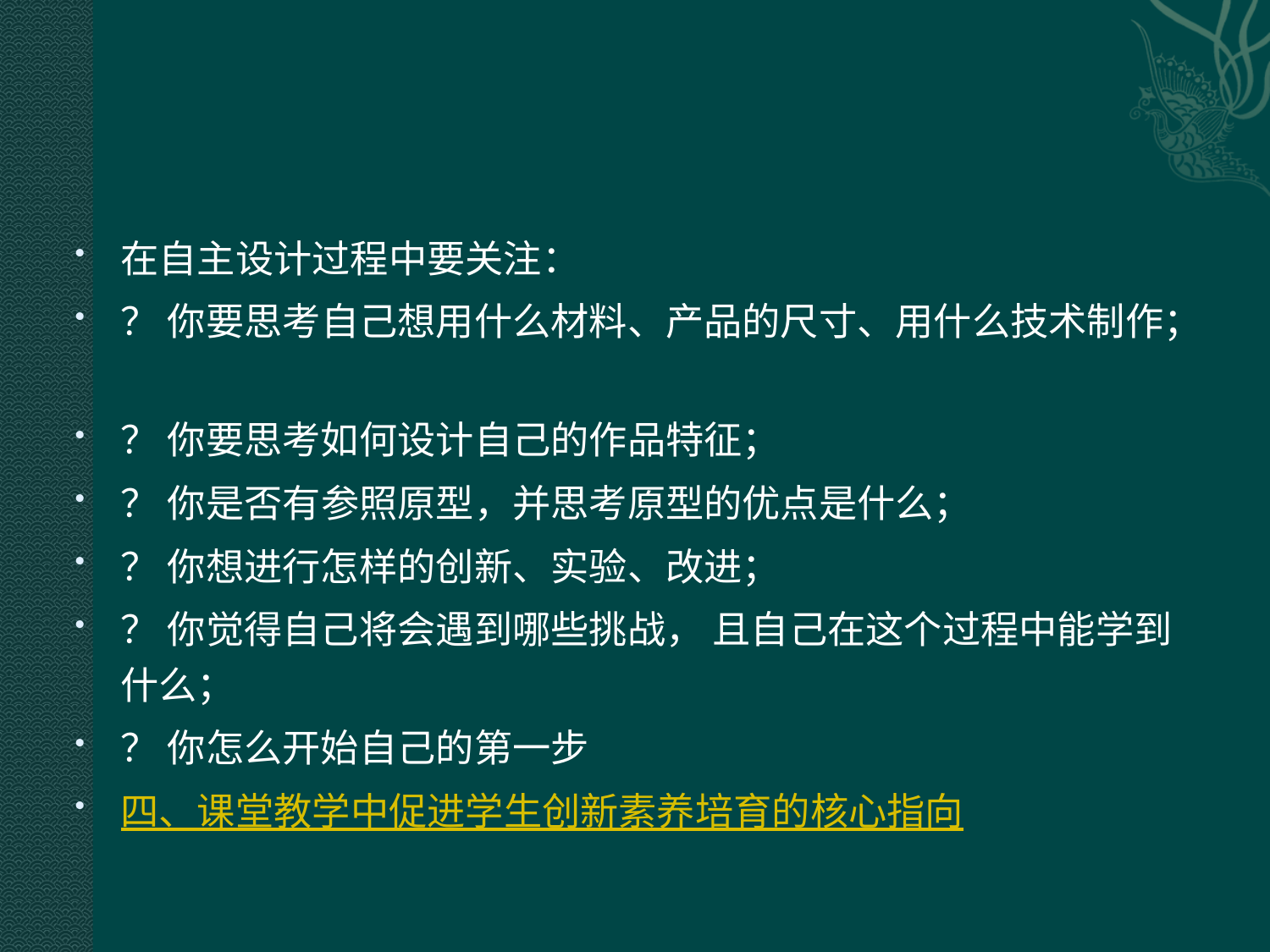

#
在自主设计过程中要关注：
？ 你要思考自己想用什么材料、产品的尺寸、用什么技术制作；
？ 你要思考如何设计自己的作品特征；
？ 你是否有参照原型，并思考原型的优点是什么；
？ 你想进行怎样的创新、实验、改进；
？ 你觉得自己将会遇到哪些挑战， 且自己在这个过程中能学到什么；
？ 你怎么开始自己的第一步
四、课堂教学中促进学生创新素养培育的核心指向